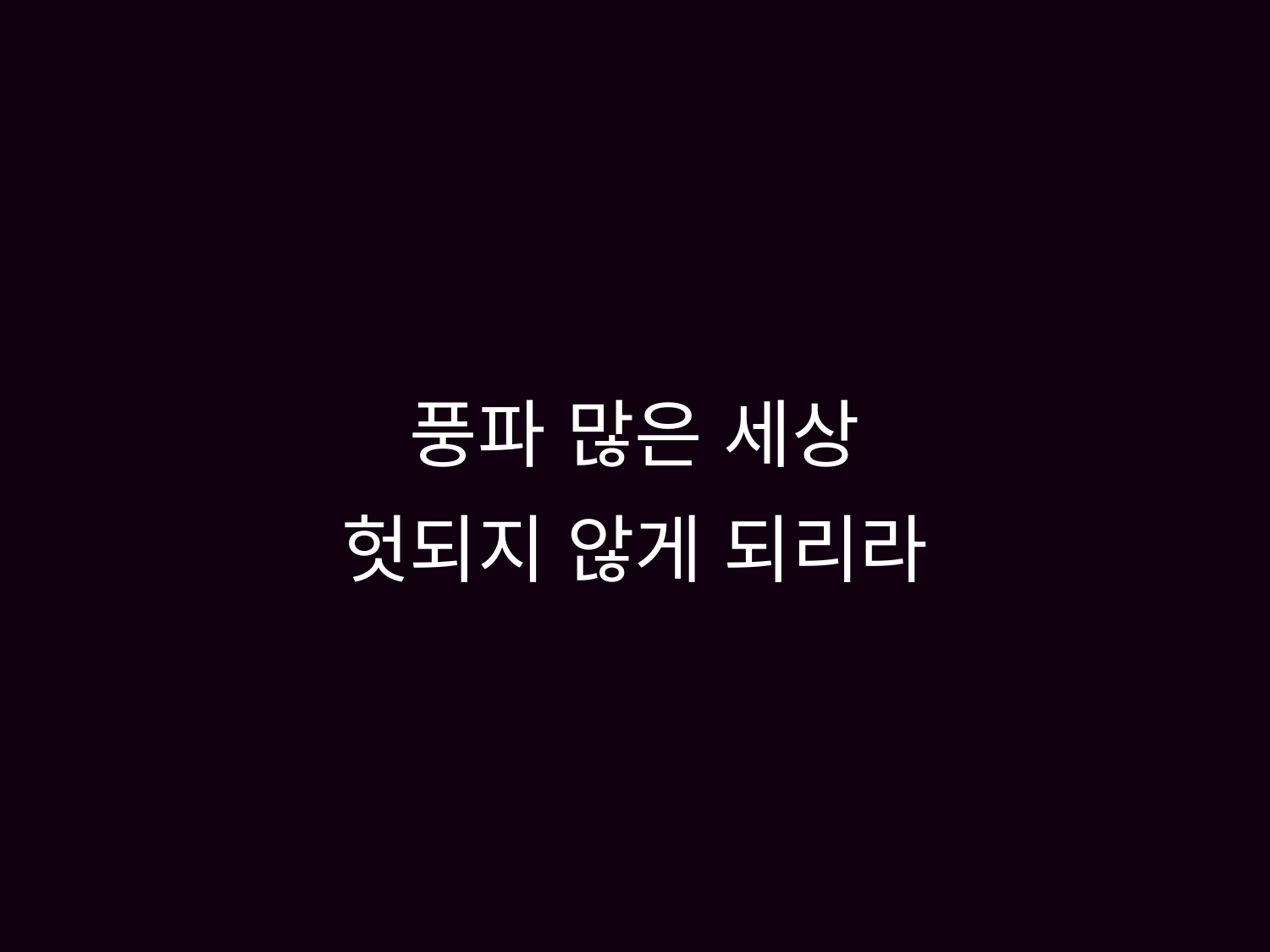

# 풍파 많은 세상 헛되지 않게 되리라